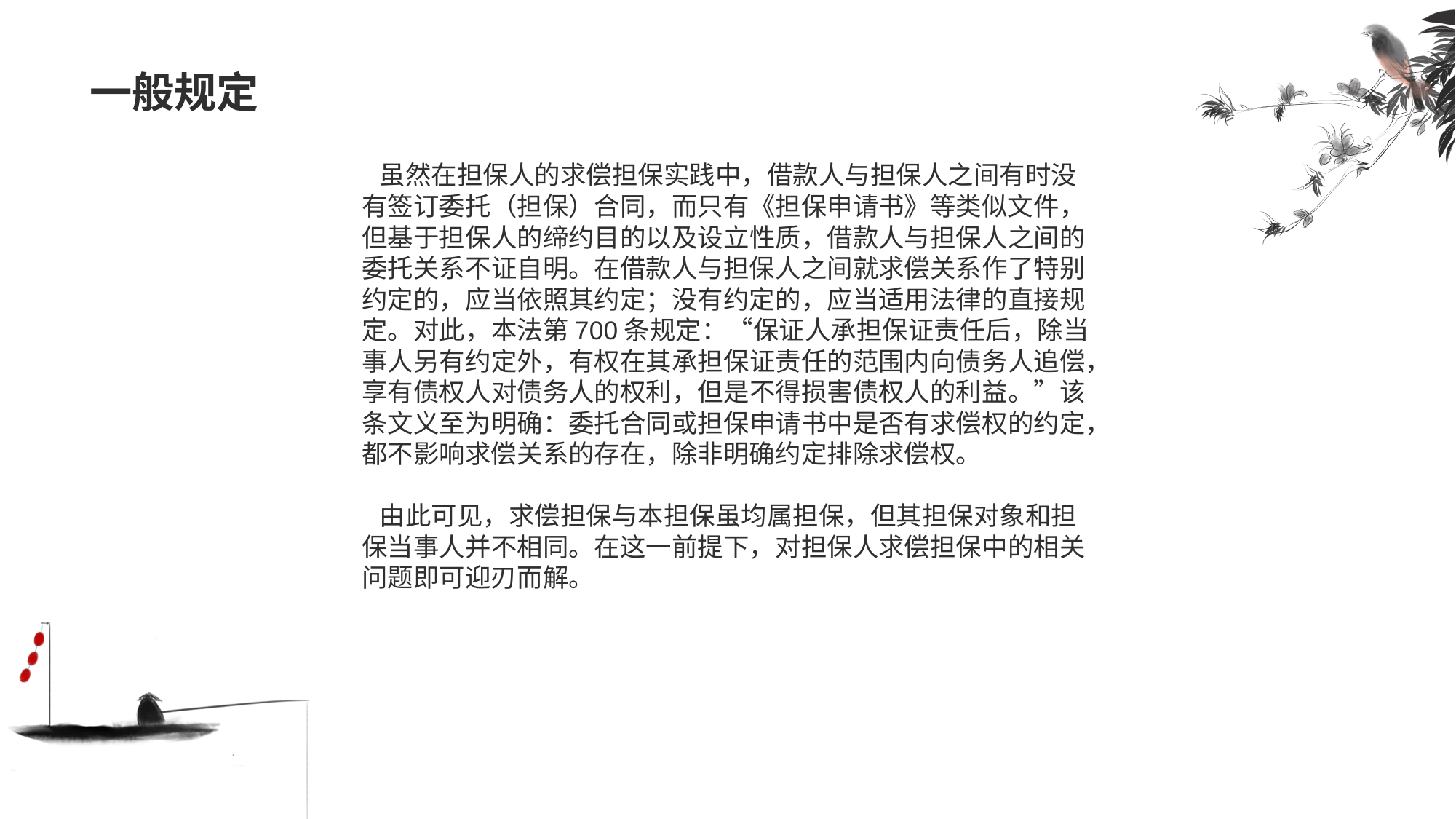

# 一般规定

  虽然在担保人的求偿担保实践中，借款人与担保人之间有时没有签订委托（担保）合同，而只有《担保申请书》等类似文件，但基于担保人的缔约目的以及设立性质，借款人与担保人之间的委托关系不证自明。在借款人与担保人之间就求偿关系作了特别约定的，应当依照其约定；没有约定的，应当适用法律的直接规定。对此，本法第700条规定：“保证人承担保证责任后，除当事人另有约定外，有权在其承担保证责任的范围内向债务人追偿，享有债权人对债务人的权利，但是不得损害债权人的利益。”该条文义至为明确：委托合同或担保申请书中是否有求偿权的约定，都不影响求偿关系的存在，除非明确约定排除求偿权。

  由此可见，求偿担保与本担保虽均属担保，但其担保对象和担保当事人并不相同。在这一前提下，对担保人求偿担保中的相关问题即可迎刃而解。
36